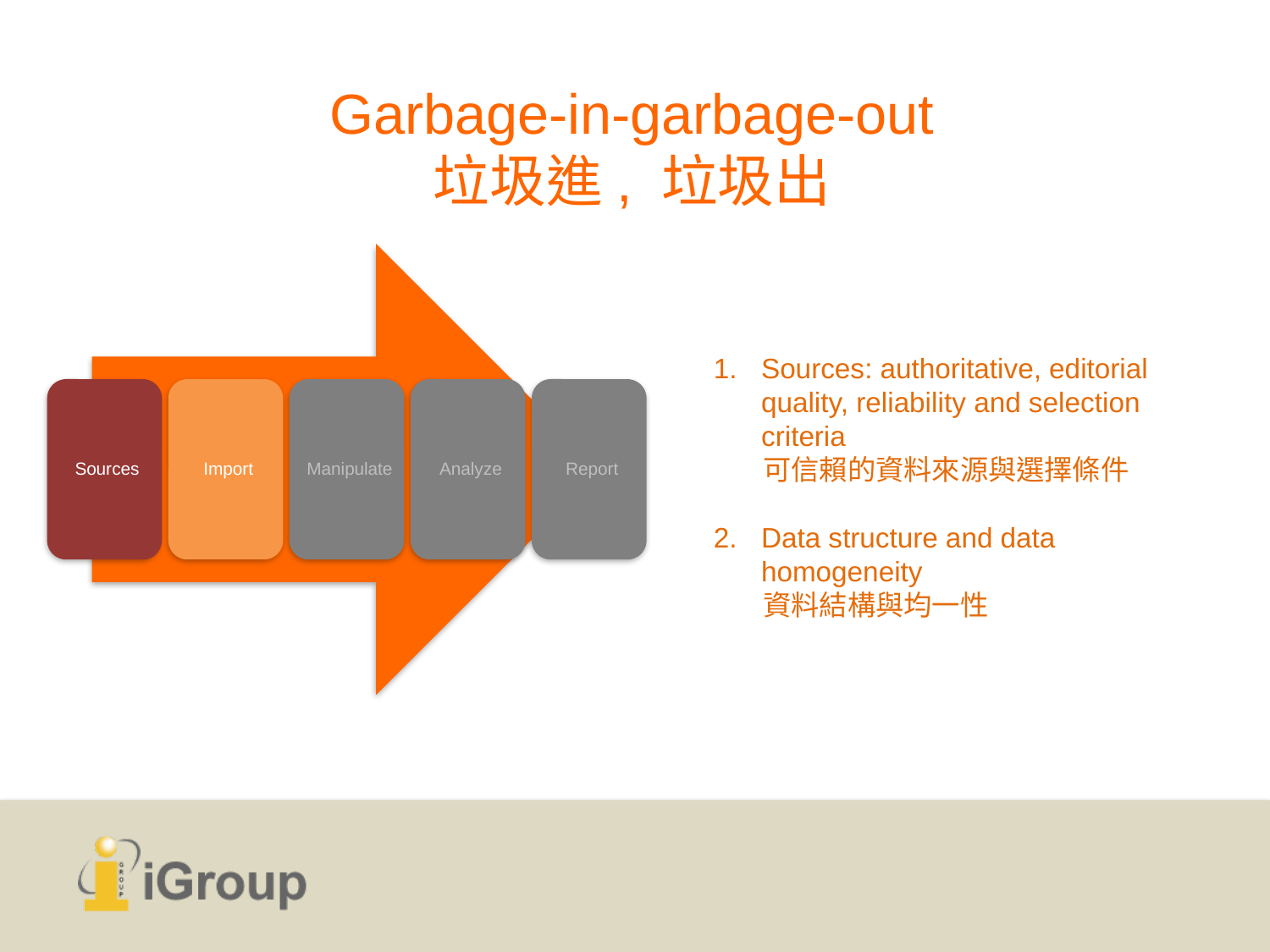

Garbage-in-garbage-out
垃圾進, 垃圾出
Sources
Import
Manipulate
Analyze
Report
Sources: authoritative, editorial quality, reliability and selection criteria
可信賴的資料來源與選擇條件

Data structure and data homogeneity
資料結構與均一性